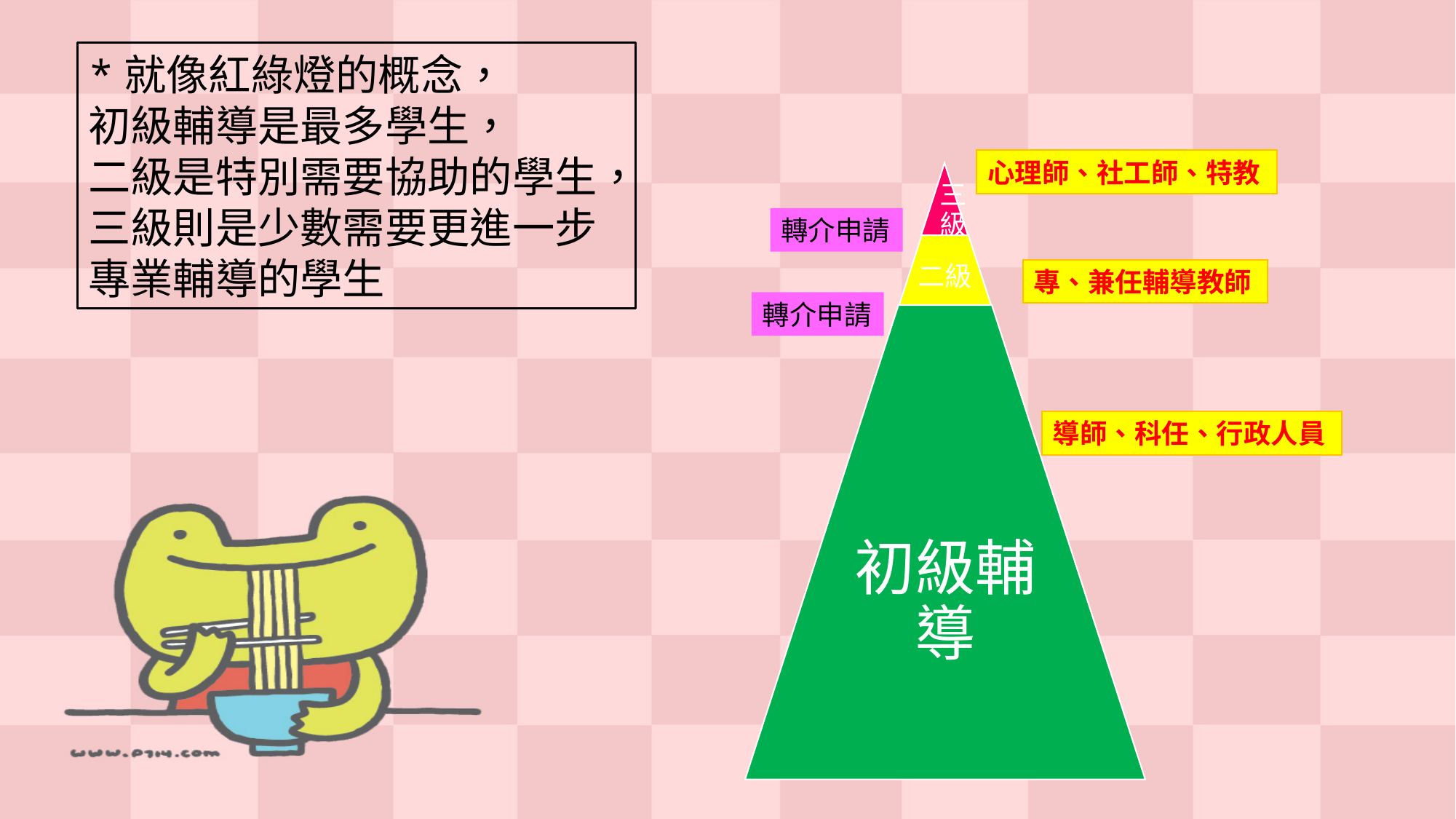

*就像紅綠燈的概念，
初級輔導是最多學生，
二級是特別需要協助的學生，
三級則是少數需要更進一步專業輔導的學生
心理師、社工師、特教
三級
二級
初級輔導
轉介申請
專、兼任輔導教師
轉介申請
導師、科任、行政人員